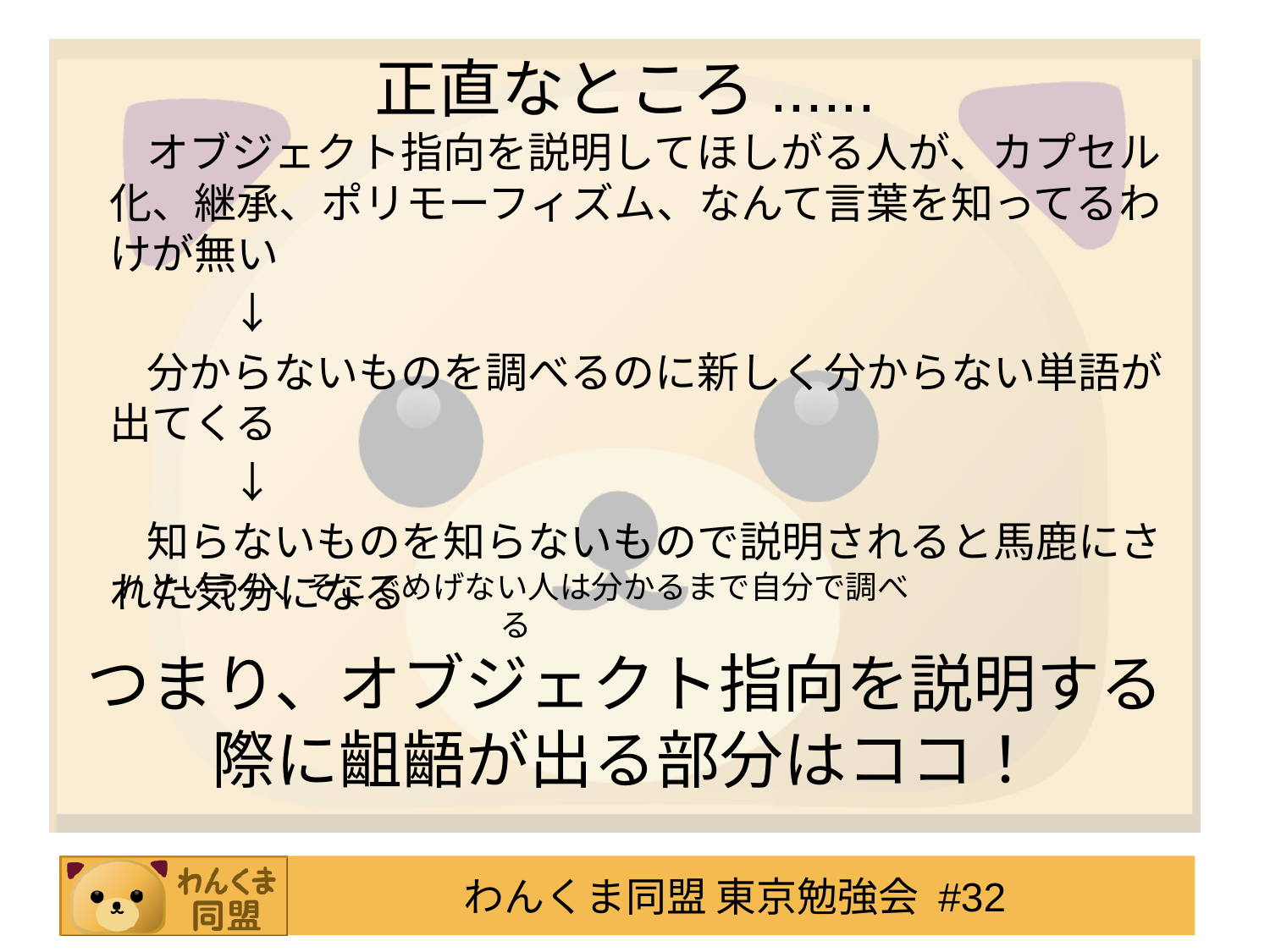

正直なところ......
　　オブジェクト指向を説明してほしがる人が、カプセル化、継承、ポリモーフィズム、なんて言葉を知ってるわけが無い
　　　　↓
　　分からないものを調べるのに新しく分からない単語が出てくる
　　　　↓
　　知らないものを知らないもので説明されると馬鹿にされた気分になる
//というか、そこでめげない人は分かるまで自分で調べる
つまり、オブジェクト指向を説明する際に齟齬が出る部分はココ！